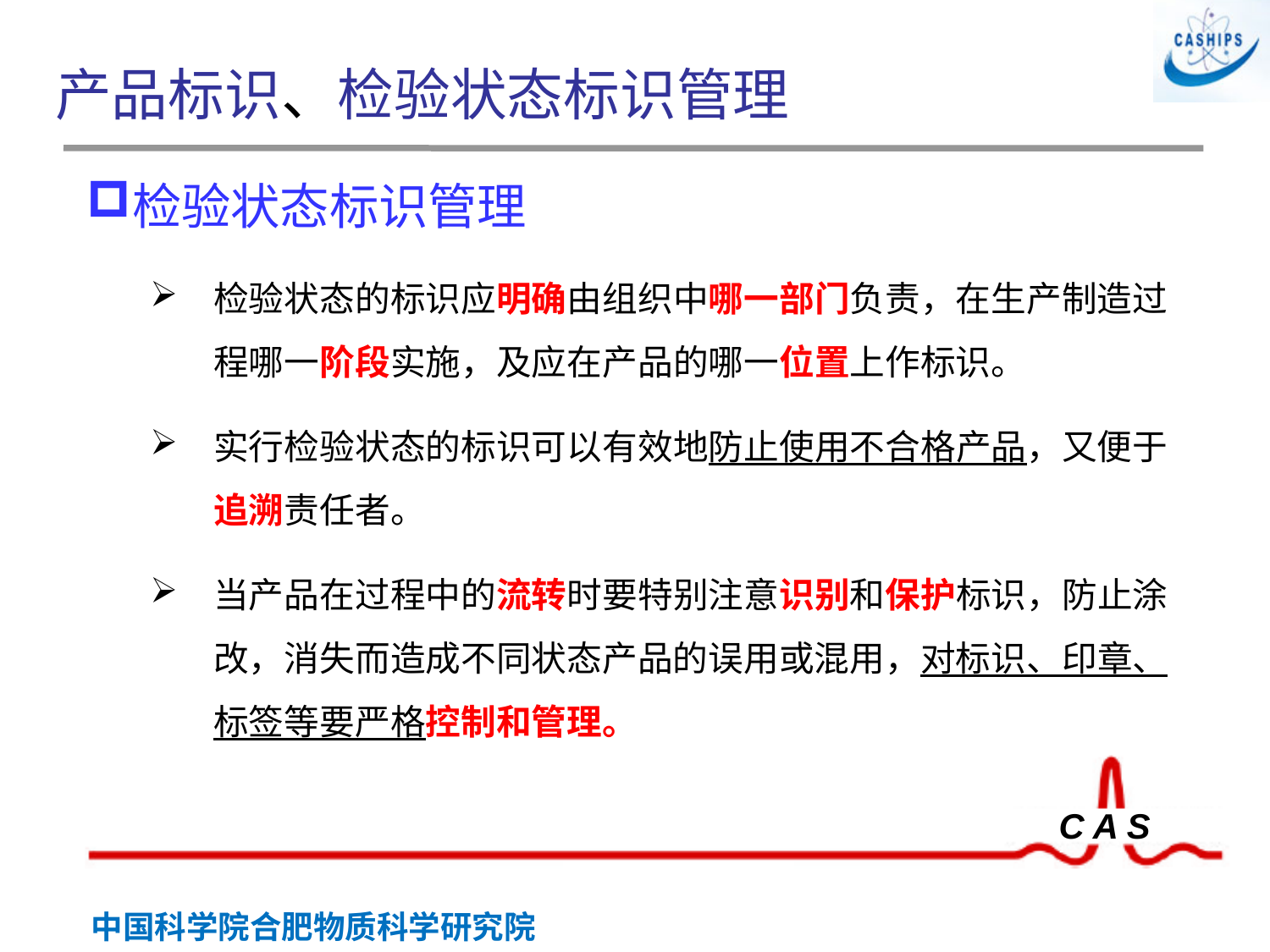

# 产品标识、检验状态标识管理
检验状态标识管理
检验状态的标识应明确由组织中哪一部门负责，在生产制造过程哪一阶段实施，及应在产品的哪一位置上作标识。
实行检验状态的标识可以有效地防止使用不合格产品，又便于追溯责任者。
当产品在过程中的流转时要特别注意识别和保护标识，防止涂改，消失而造成不同状态产品的误用或混用，对标识、印章、标签等要严格控制和管理。
  胶印章